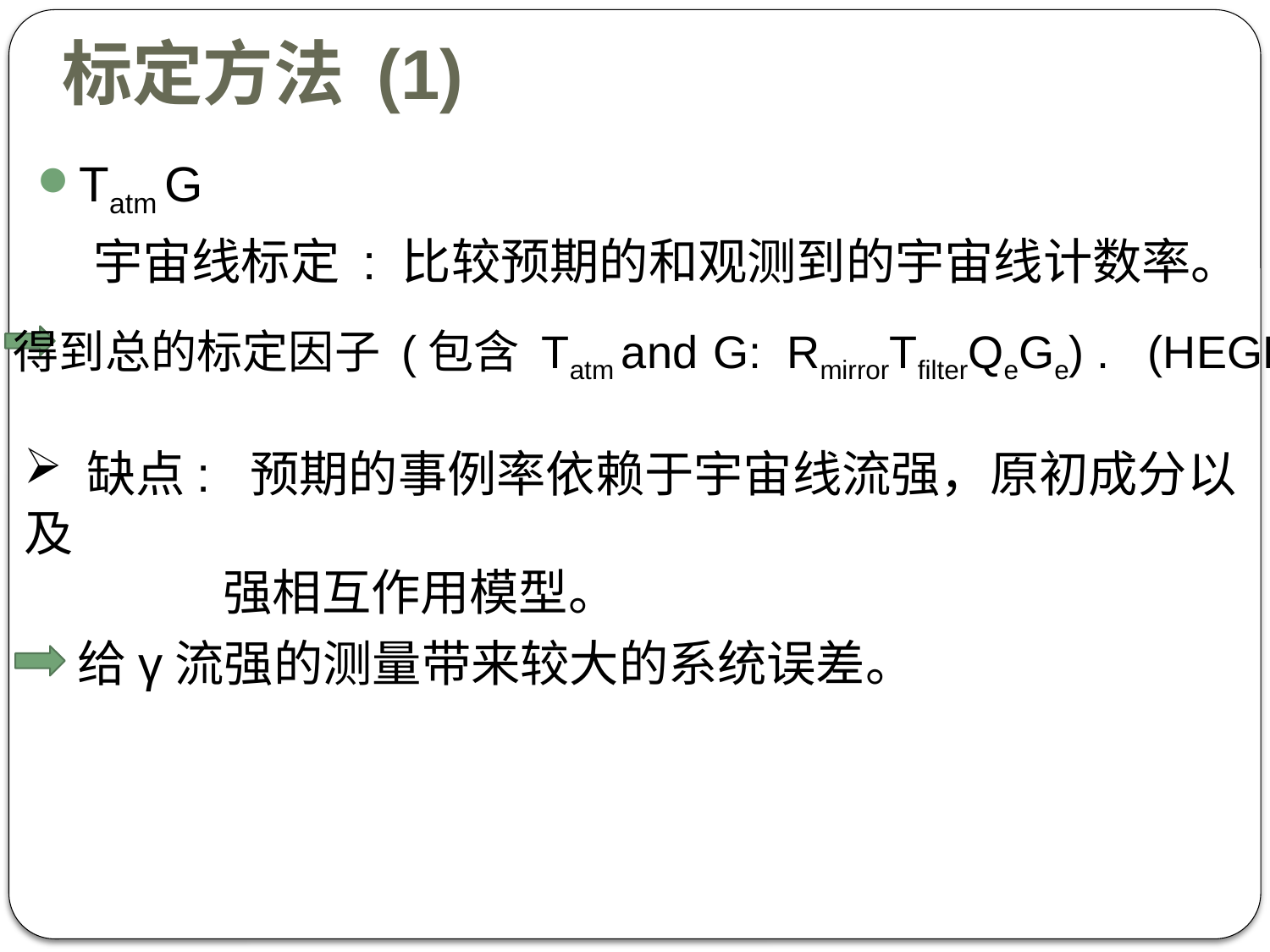

# 标定方法 (1)
Tatm G
    宇宙线标定 : 比较预期的和观测到的宇宙线计数率。

得到总的标定因子 (包含 Tatm and  G:  RmirrorTfilterQeGe) .   (HEGRA)

 缺点:  预期的事例率依赖于宇宙线流强，原初成分以及
                 强相互作用模型。
给γ流强的测量带来较大的系统误差。